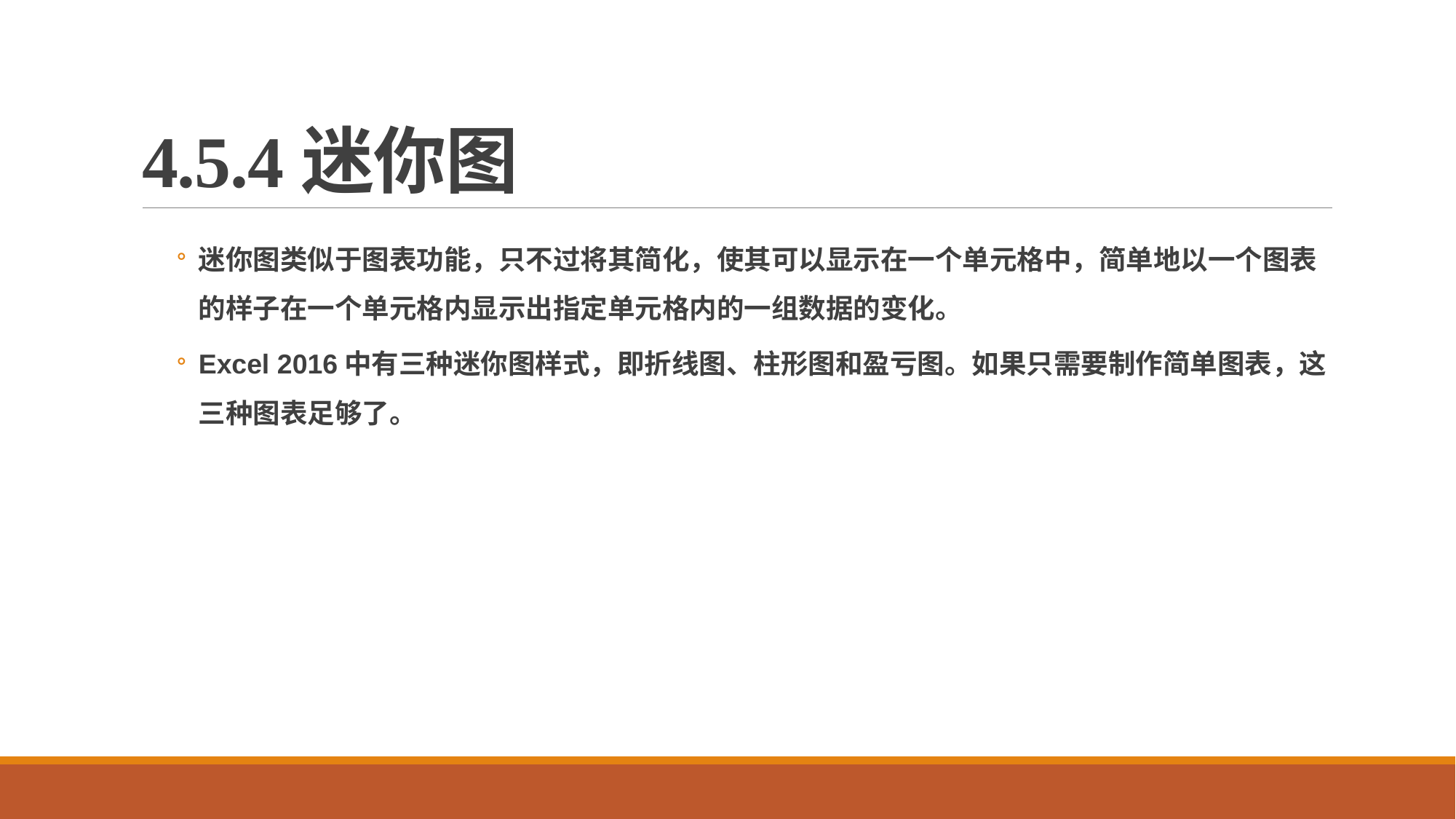

# 4.5.4迷你图
迷你图类似于图表功能，只不过将其简化，使其可以显示在一个单元格中，简单地以一个图表的样子在一个单元格内显示出指定单元格内的一组数据的变化。
Excel 2016中有三种迷你图样式，即折线图、柱形图和盈亏图。如果只需要制作简单图表，这三种图表足够了。